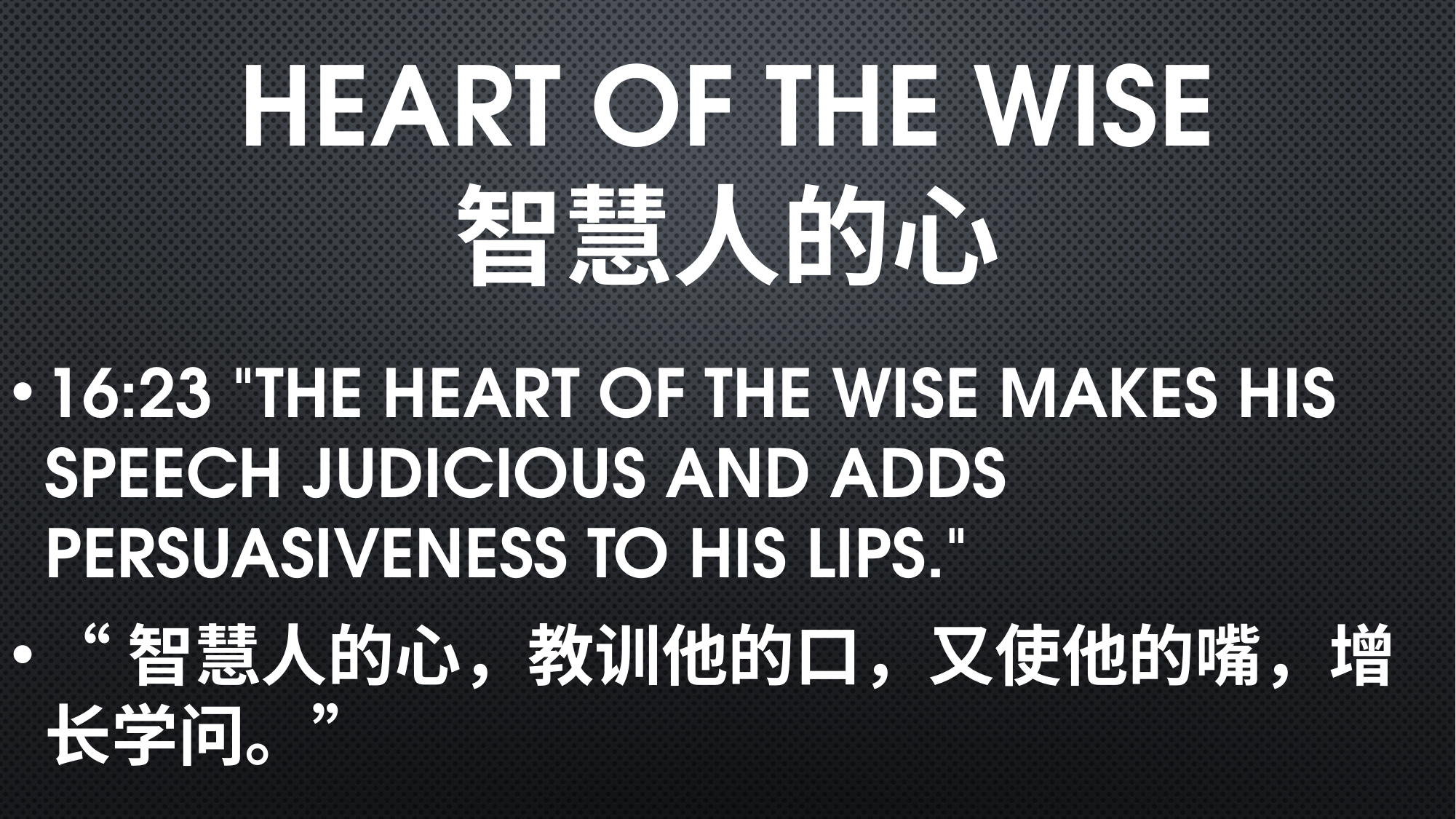

# Heart of the wise 智慧人的心
16:23 "The heart of the wise makes his speech judicious and adds persuasiveness to his lips."
“智慧人的心，教训他的口，又使他的嘴，增长学问。”